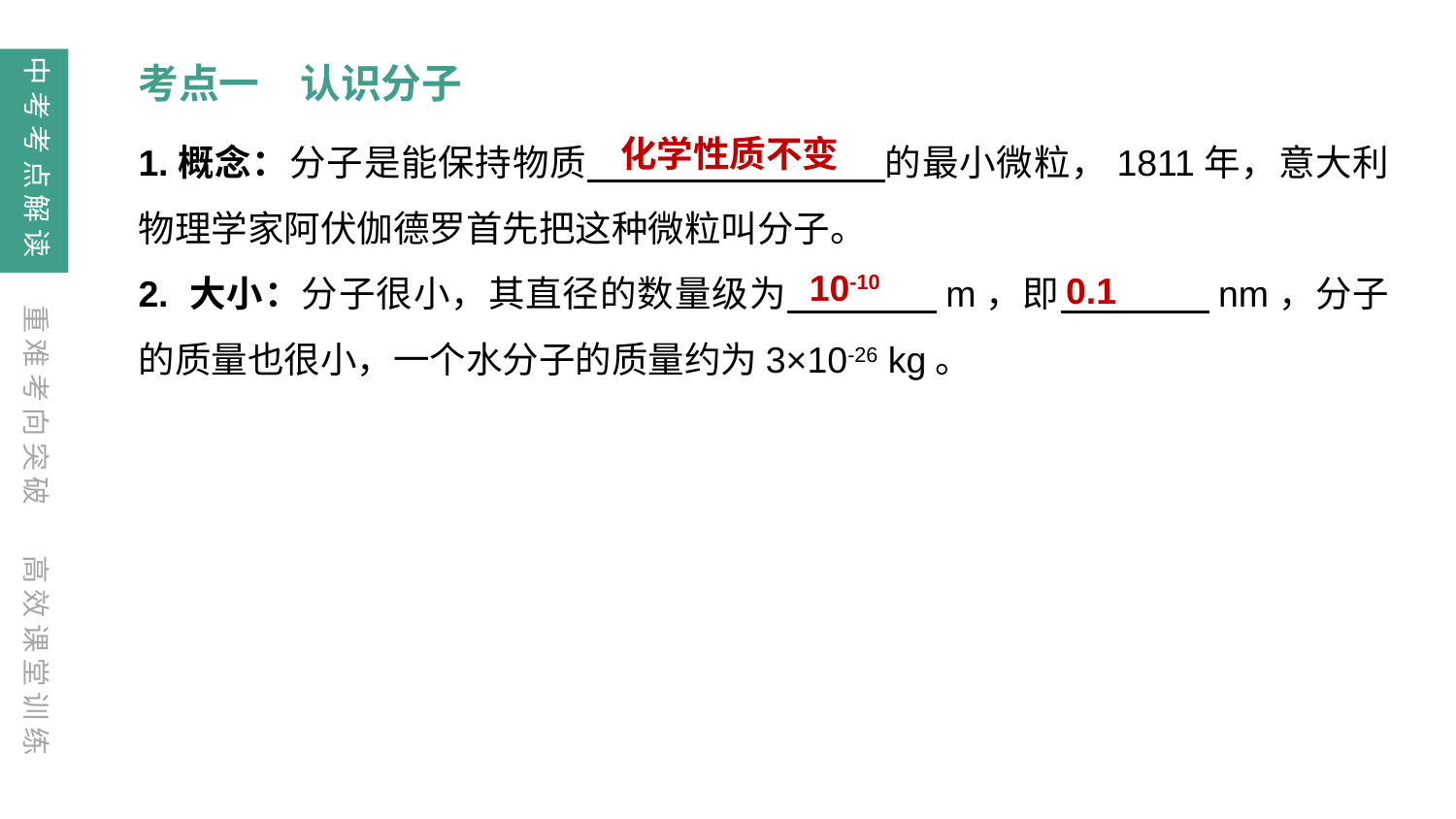

中考考点解读

考点一　认识分子
化学性质不变
1.概念：分子是能保持物质　　　　　　　　的最小微粒，1811年，意大利物理学家阿伏伽德罗首先把这种微粒叫分子。
2. 大小：分子很小，其直径的数量级为　　　　m，即　　　　nm，分子的质量也很小，一个水分子的质量约为3×10-26 kg。
10-10
0.1
重难考向突破
高效课堂训练